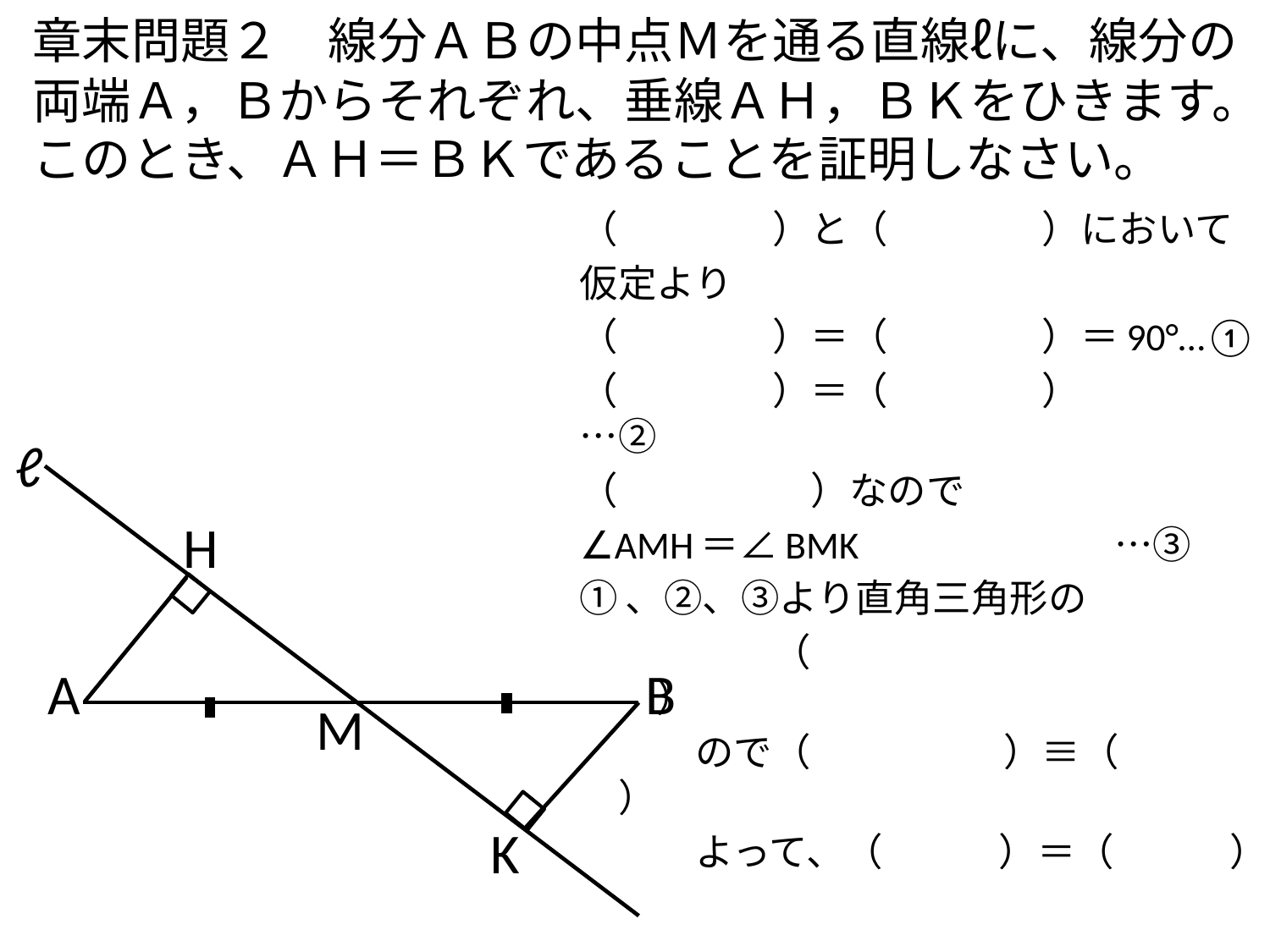

# 章末問題２　線分ＡＢの中点Ｍを通る直線ℓに、線分の両端Ａ，Ｂからそれぞれ、垂線ＡＨ，ＢＫをひきます。このとき、ＡＨ＝ＢＫであることを証明しなさい。
（　　　　）と（　　　　）において
仮定より
（　　　　）＝（　　　　）＝90°…①
（　　　　）＝（　　　　）　　　　  …②
（　　　　　）なので
∠AMH＝∠BMK　　　　　　  …③
①、②、③より直角三角形の
　　　　　（　　　　　　　　　　　　　　）
　　　ので（　　　　　）≡（　　　　　）
　　　よって、（　　　）＝（　　　）
ℓ
H

A
B
M

K